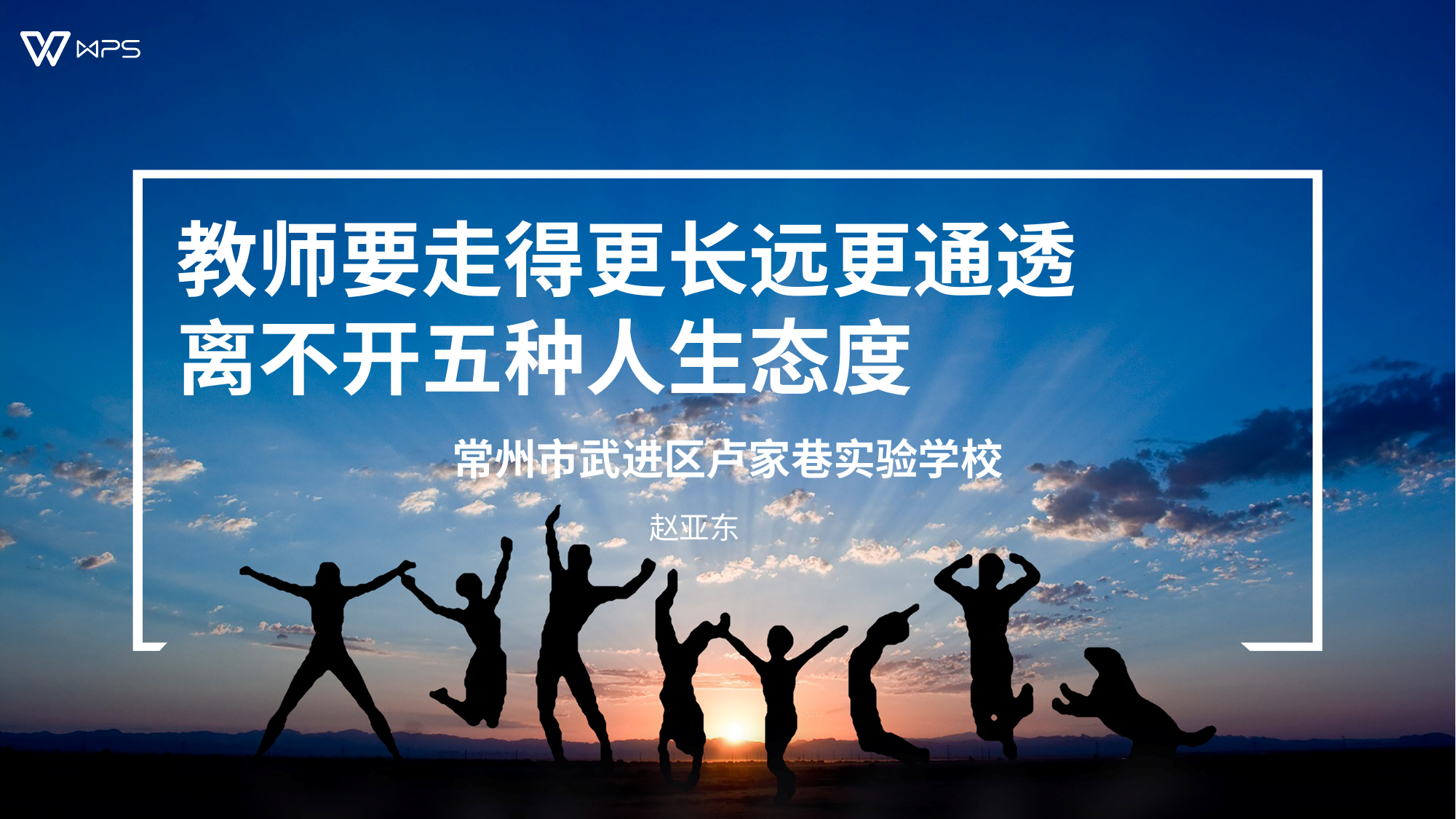

教师要走得更长远更通透
离不开五种人生态度
常州市武进区卢家巷实验学校
赵亚东